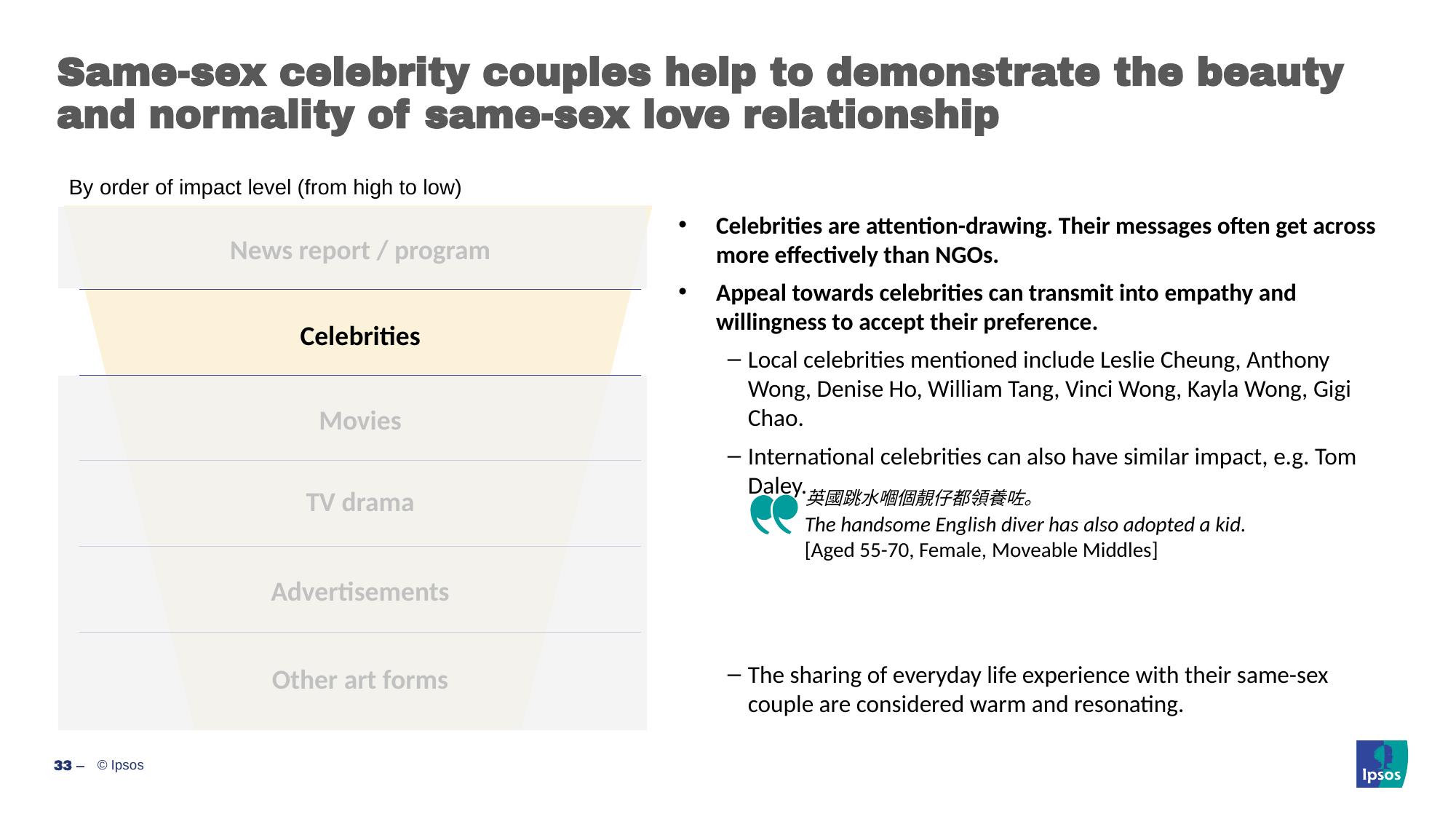

# Same-sex celebrity couples help to demonstrate the beauty and normality of same-sex love relationship
By order of impact level (from high to low)
Celebrities are attention-drawing. Their messages often get across more effectively than NGOs.
Appeal towards celebrities can transmit into empathy and willingness to accept their preference.
Local celebrities mentioned include Leslie Cheung, Anthony Wong, Denise Ho, William Tang, Vinci Wong, Kayla Wong, Gigi Chao.
International celebrities can also have similar impact, e.g. Tom Daley.

The sharing of everyday life experience with their same-sex couple are considered warm and resonating.

News report / program
Celebrities

Movies
TV drama
英國跳水嗰個靚仔都領養咗。

The handsome English diver has also adopted a kid.
[Aged 55-70, Female, Moveable Middles]
Advertisements
Other art forms
33 ‒